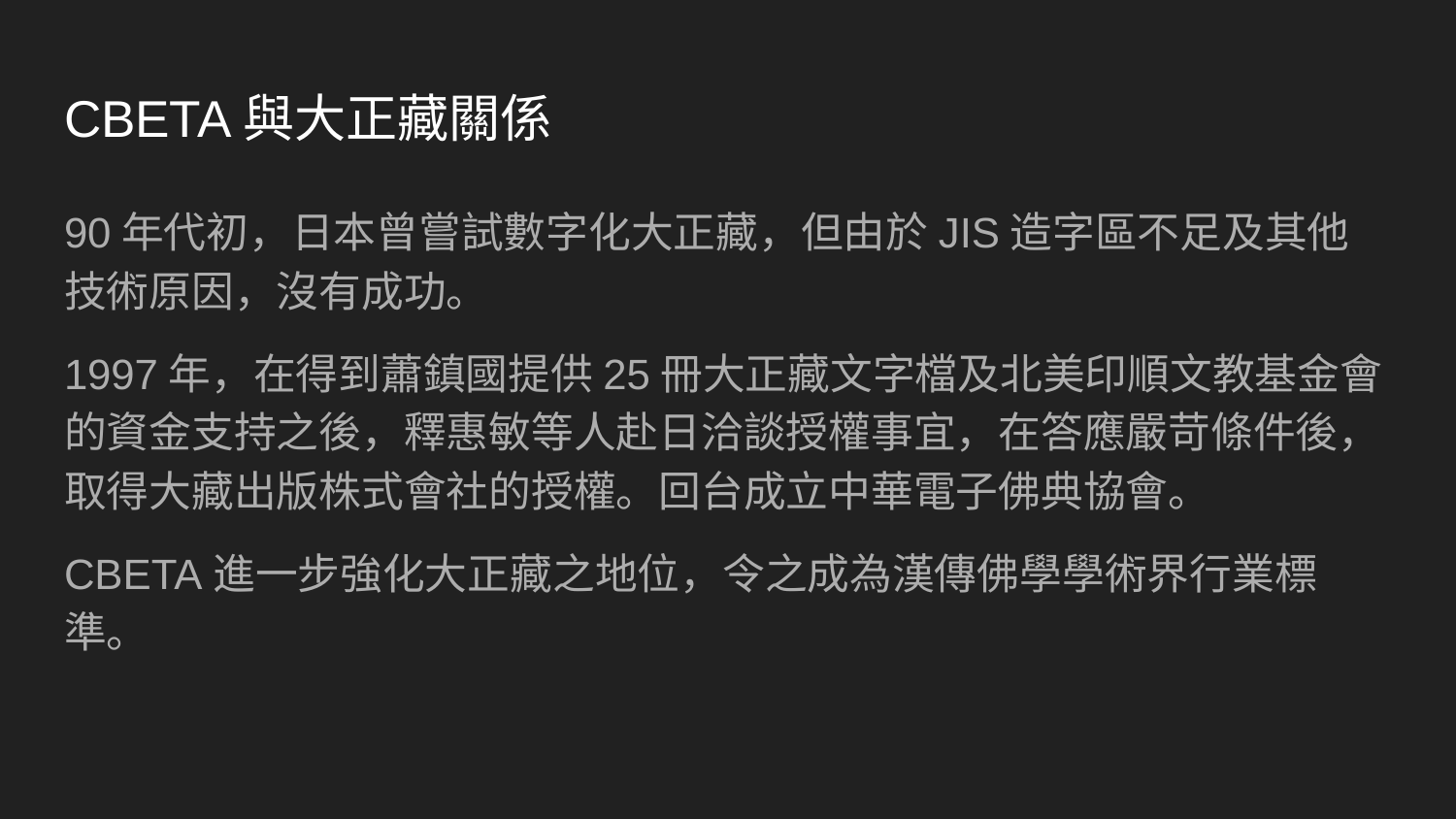

# CBETA與大正藏關係
90年代初，日本曾嘗試數字化大正藏，但由於JIS造字區不足及其他技術原因，沒有成功。
1997年，在得到蕭鎮國提供25冊大正藏文字檔及北美印順文教基金會的資金支持之後，釋惠敏等人赴日洽談授權事宜，在答應嚴苛條件後，取得大藏出版株式會社的授權。回台成立中華電子佛典協會。
CBETA進一步強化大正藏之地位，令之成為漢傳佛學學術界行業標準。